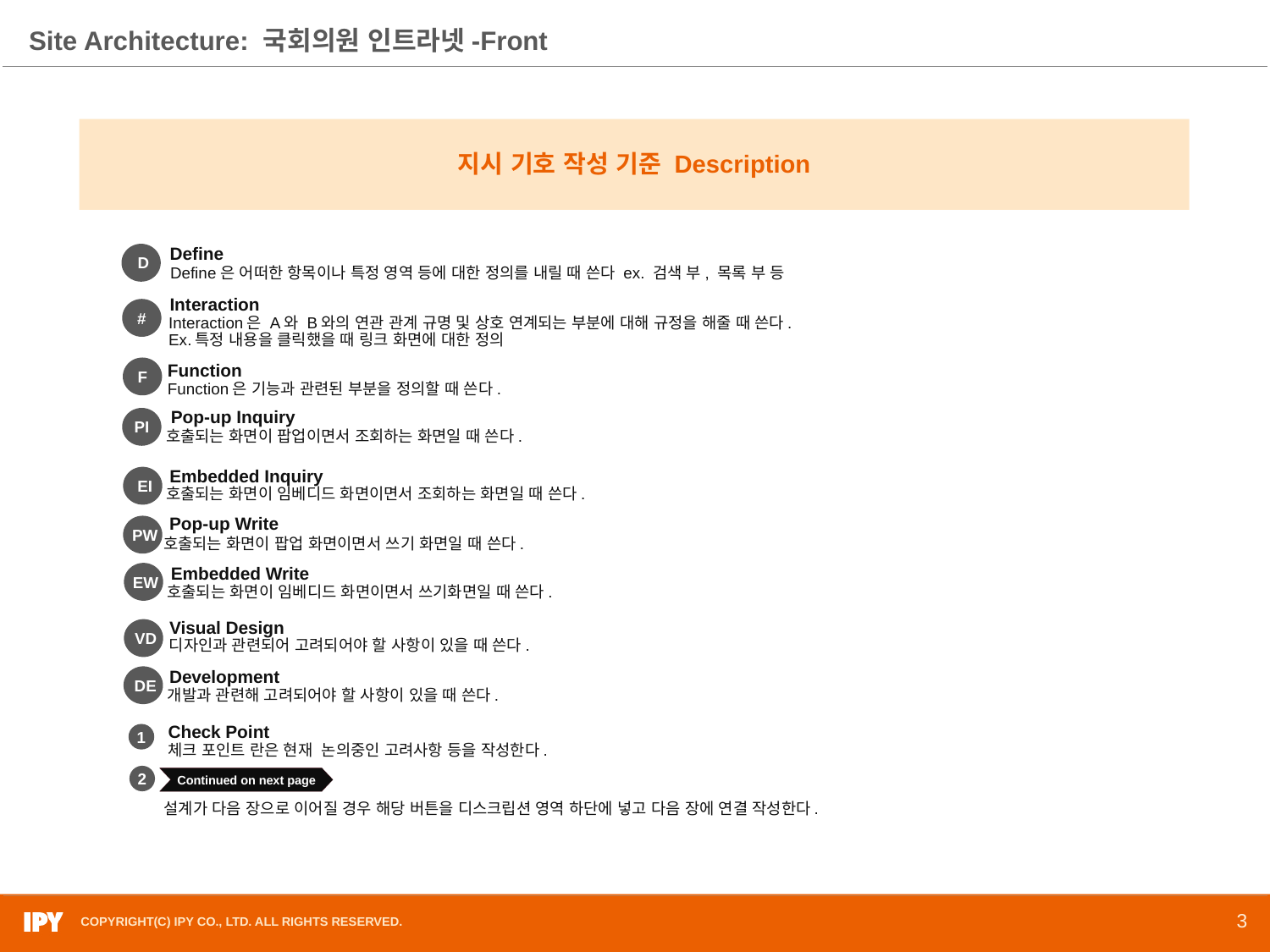

지시 기호 작성 기준 Description
Define
 D
Define은 어떠한 항목이나 특정 영역 등에 대한 정의를 내릴 때 쓴다 ex. 검색 부, 목록 부 등
Interaction
#
Interaction은 A와 B와의 연관 관계 규명 및 상호 연계되는 부분에 대해 규정을 해줄 때 쓴다.
Ex.특정 내용을 클릭했을 때 링크 화면에 대한 정의
Function
F
Function은 기능과 관련된 부분을 정의할 때 쓴다.
Pop-up Inquiry
PI
호출되는 화면이 팝업이면서 조회하는 화면일 때 쓴다.
Embedded Inquiry
 EI
호출되는 화면이 임베디드 화면이면서 조회하는 화면일 때 쓴다.
Pop-up Write
 PW
호출되는 화면이 팝업 화면이면서 쓰기 화면일 때 쓴다.
Embedded Write
 EW
호출되는 화면이 임베디드 화면이면서 쓰기화면일 때 쓴다.
Visual Design
 VD
디자인과 관련되어 고려되어야 할 사항이 있을 때 쓴다.
Development
 DE
개발과 관련해 고려되어야 할 사항이 있을 때 쓴다.
Check Point
1
체크 포인트 란은 현재  논의중인 고려사항 등을 작성한다.
2

Continued on next page
Continued on next page
설계가 다음 장으로 이어질 경우 해당 버튼을 디스크립션 영역 하단에 넣고 다음 장에 연결 작성한다.
3